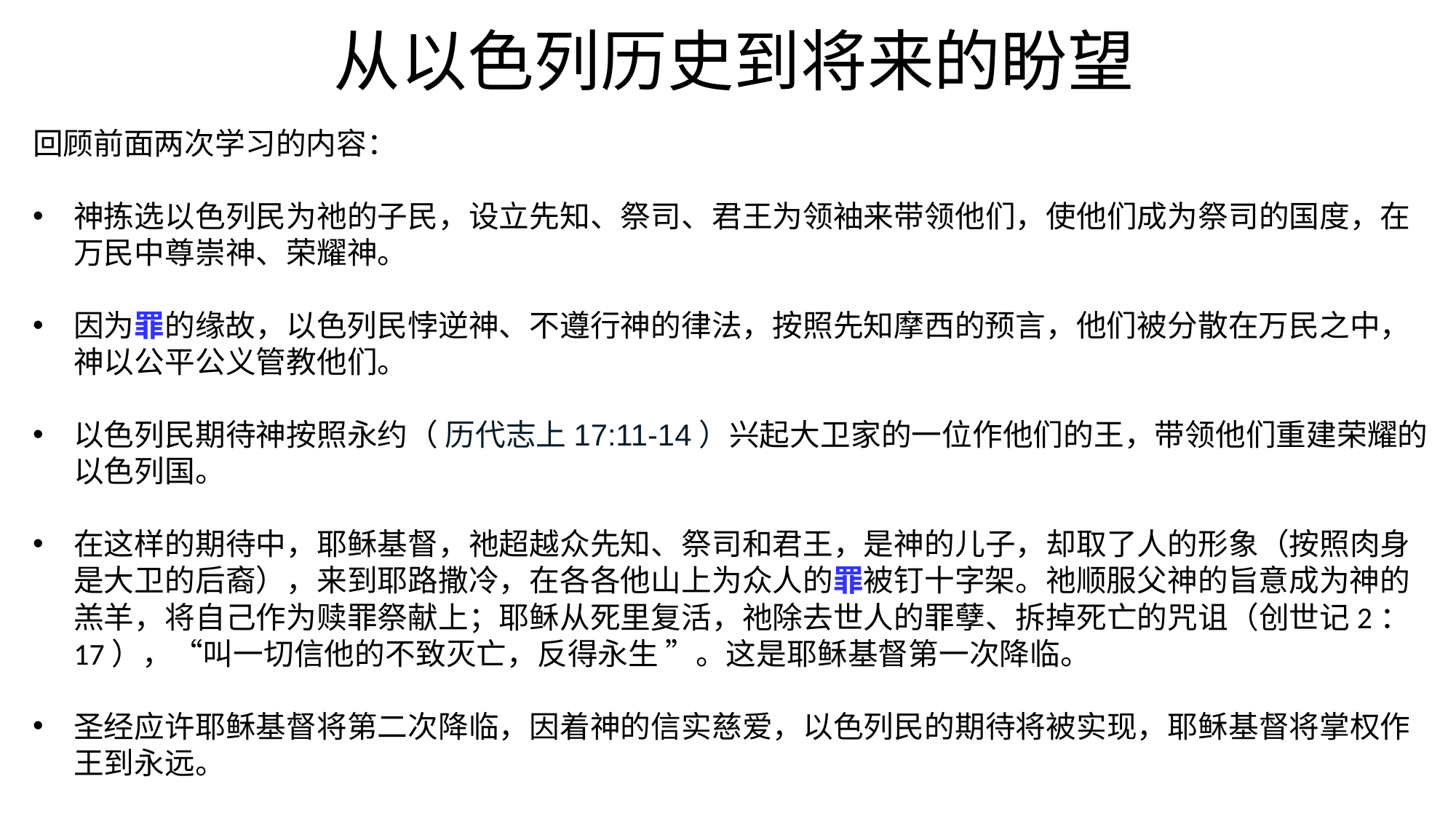

# 从以色列历史到将来的盼望
回顾前面两次学习的内容：

神拣选以色列民为祂的子民，设立先知、祭司、君王为领袖来带领他们，使他们成为祭司的国度，在万民中尊崇神、荣耀神。

因为罪的缘故，以色列民悖逆神、不遵行神的律法，按照先知摩西的预言，他们被分散在万民之中，神以公平公义管教他们。

以色列民期待神按照永约（ 历代志上17:11-14）兴起大卫家的一位作他们的王，带领他们重建荣耀的以色列国。

在这样的期待中，耶稣基督，祂超越众先知、祭司和君王，是神的儿子，却取了人的形象（按照肉身是大卫的后裔），来到耶路撒冷，在各各他山上为众人的罪被钉十字架。祂顺服父神的旨意成为神的羔羊，将自己作为赎罪祭献上；耶稣从死里复活，祂除去世人的罪孽、拆掉死亡的咒诅（创世记2：17），“叫一切信他的不致灭亡，反得永生 ”。这是耶稣基督第一次降临。

圣经应许耶稣基督将第二次降临，因着神的信实慈爱，以色列民的期待将被实现，耶稣基督将掌权作王到永远。